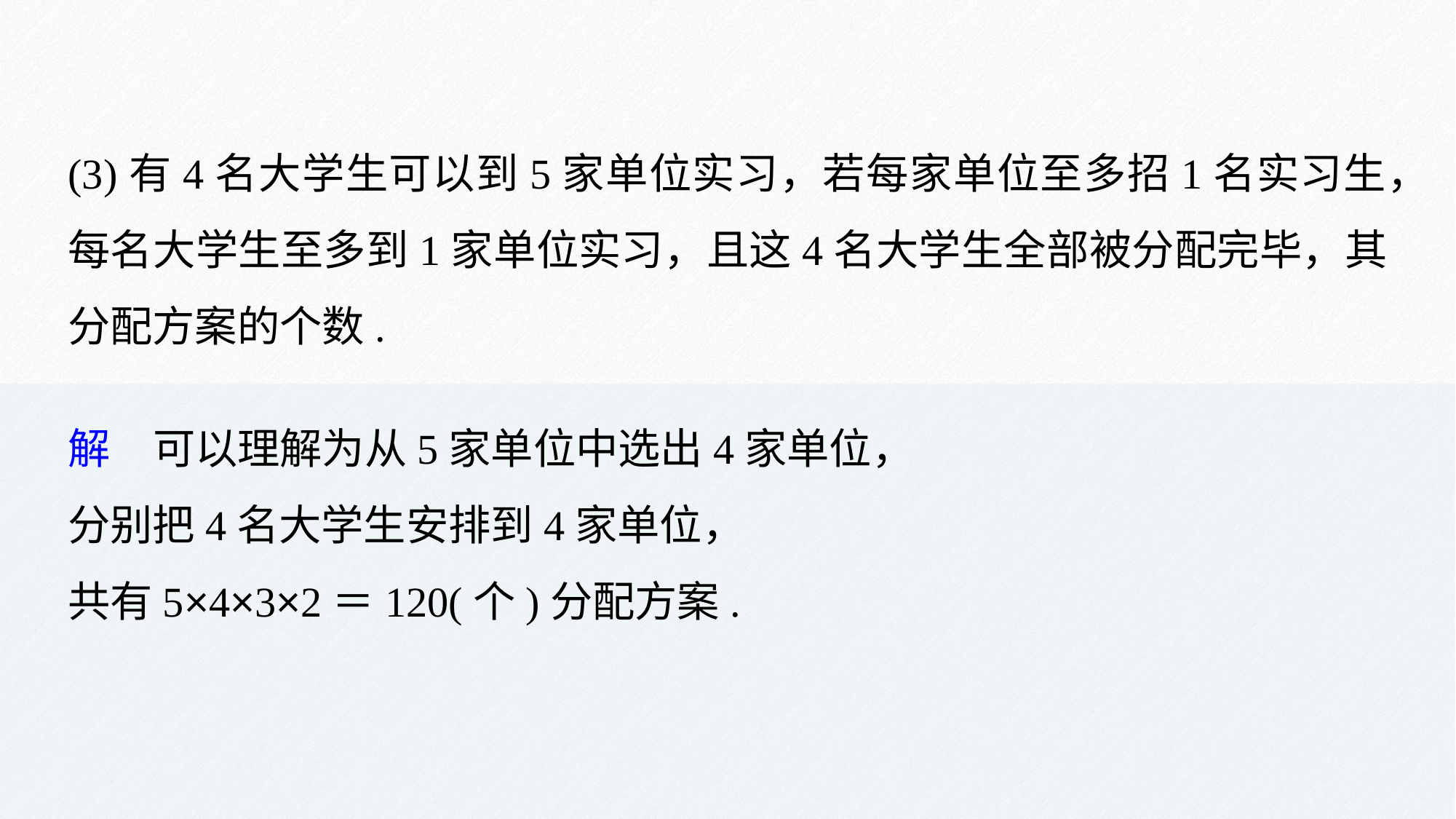

(3)有4名大学生可以到5家单位实习，若每家单位至多招1名实习生，每名大学生至多到1家单位实习，且这4名大学生全部被分配完毕，其分配方案的个数.
解　可以理解为从5家单位中选出4家单位，
分别把4名大学生安排到4家单位，
共有5×4×3×2＝120(个)分配方案.